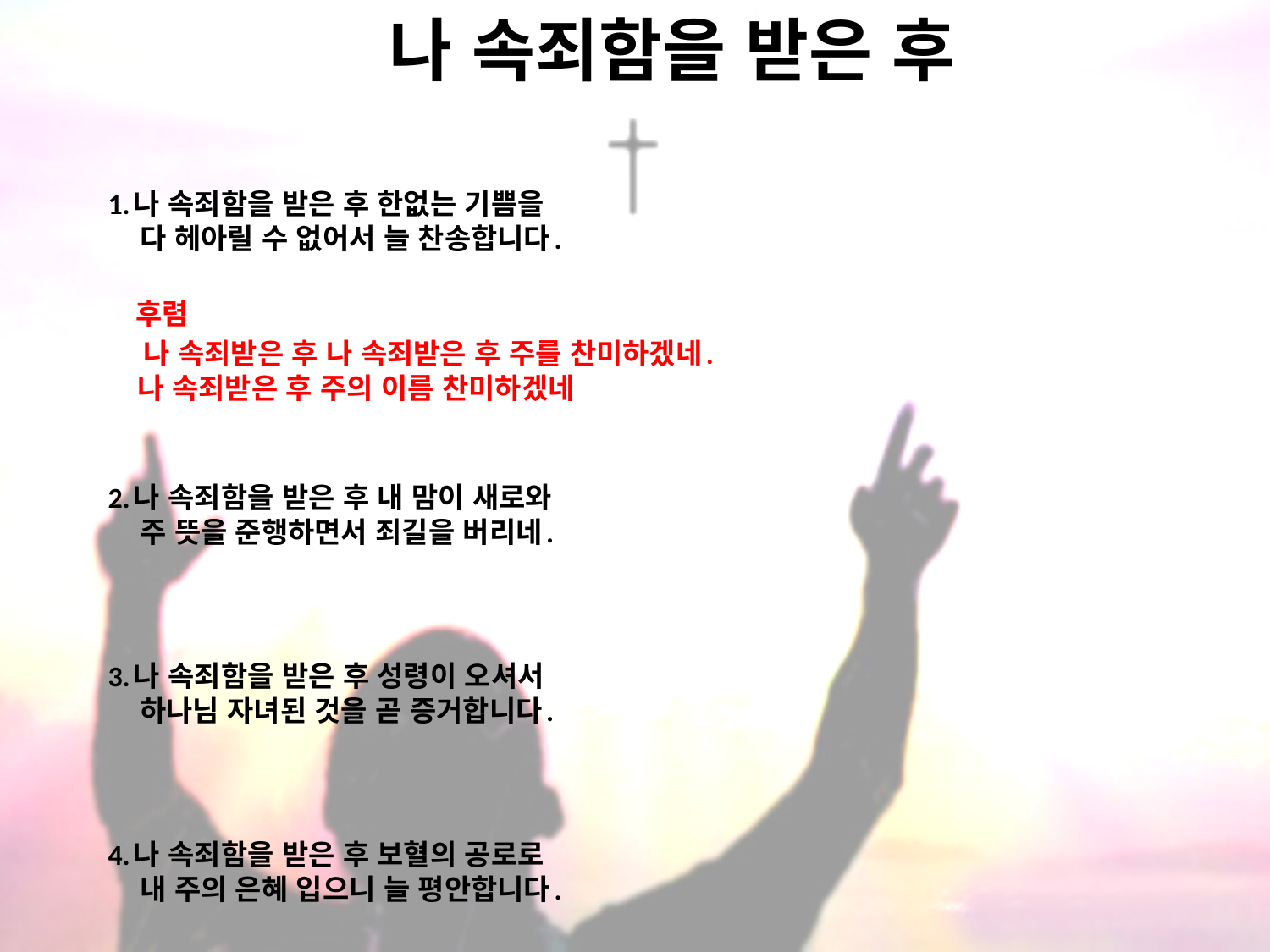

# 나 속죄함을 받은 후
1.나 속죄함을 받은 후 한없는 기쁨을
    다 헤아릴 수 없어서 늘 찬송합니다.
   후렴
    나 속죄받은 후 나 속죄받은 후 주를 찬미하겠네.
    나 속죄받은 후 주의 이름 찬미하겠네
2.나 속죄함을 받은 후 내 맘이 새로와
    주 뜻을 준행하면서 죄길을 버리네.
3.나 속죄함을 받은 후 성령이 오셔서
    하나님 자녀된 것을 곧 증거합니다.
4.나 속죄함을 받은 후 보혈의 공로로
    내 주의 은혜 입으니 늘 평안합니다.